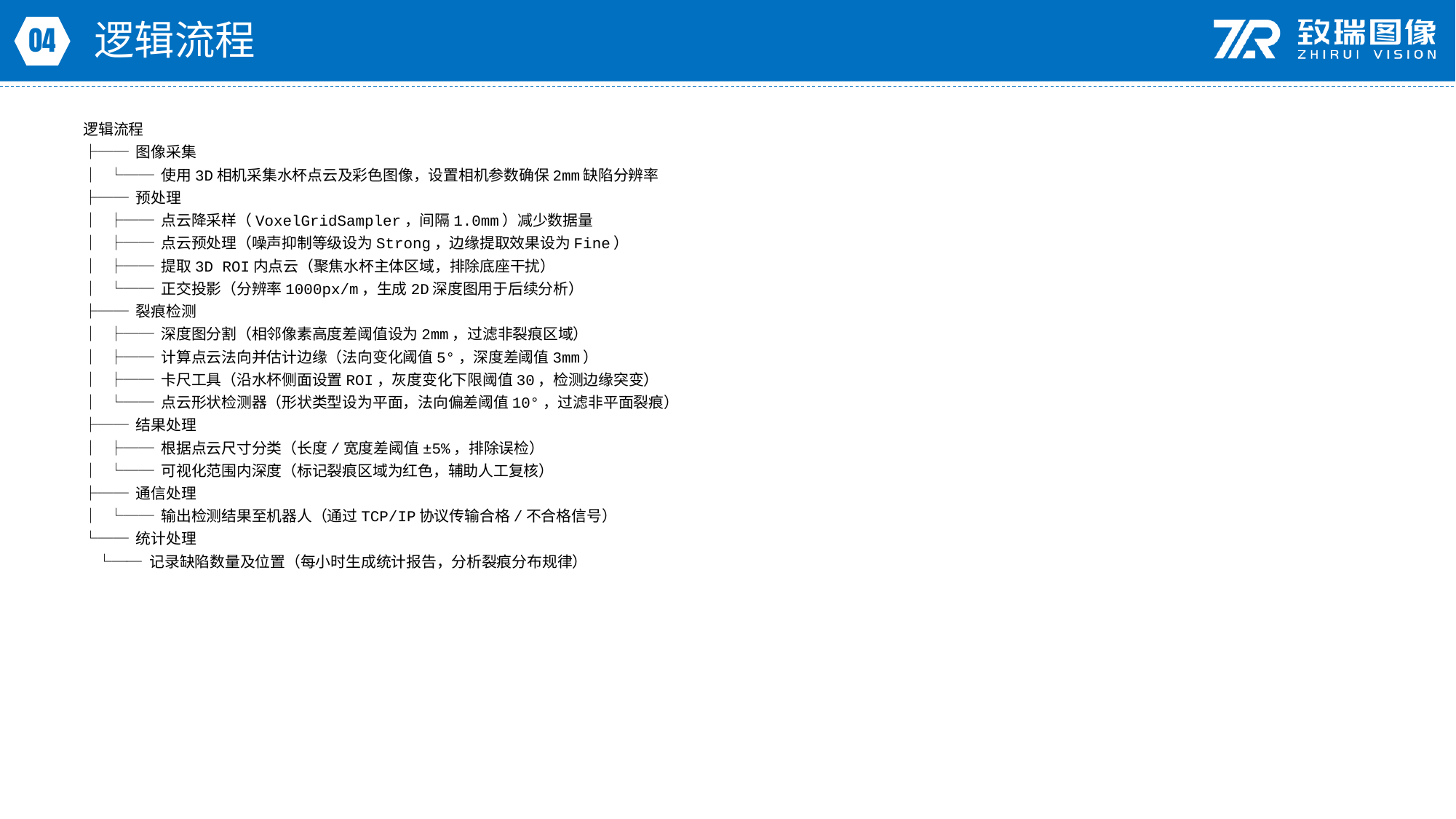

逻辑流程
04

逻辑流程
├── 图像采集
│   └── 使用3D相机采集水杯点云及彩色图像，设置相机参数确保2mm缺陷分辨率
├── 预处理
│   ├── 点云降采样（VoxelGridSampler，间隔1.0mm）减少数据量
│   ├── 点云预处理（噪声抑制等级设为Strong，边缘提取效果设为Fine）
│   ├── 提取3D ROI内点云（聚焦水杯主体区域，排除底座干扰）
│   └── 正交投影（分辨率1000px/m，生成2D深度图用于后续分析）
├── 裂痕检测
│   ├── 深度图分割（相邻像素高度差阈值设为2mm，过滤非裂痕区域）
│   ├── 计算点云法向并估计边缘（法向变化阈值5°，深度差阈值3mm）
│   ├── 卡尺工具（沿水杯侧面设置ROI，灰度变化下限阈值30，检测边缘突变）
│   └── 点云形状检测器（形状类型设为平面，法向偏差阈值10°，过滤非平面裂痕）
├── 结果处理
│   ├── 根据点云尺寸分类（长度/宽度差阈值±5%，排除误检）
│   └── 可视化范围内深度（标记裂痕区域为红色，辅助人工复核）
├── 通信处理
│   └── 输出检测结果至机器人（通过TCP/IP协议传输合格/不合格信号）
└── 统计处理
    └── 记录缺陷数量及位置（每小时生成统计报告，分析裂痕分布规律）